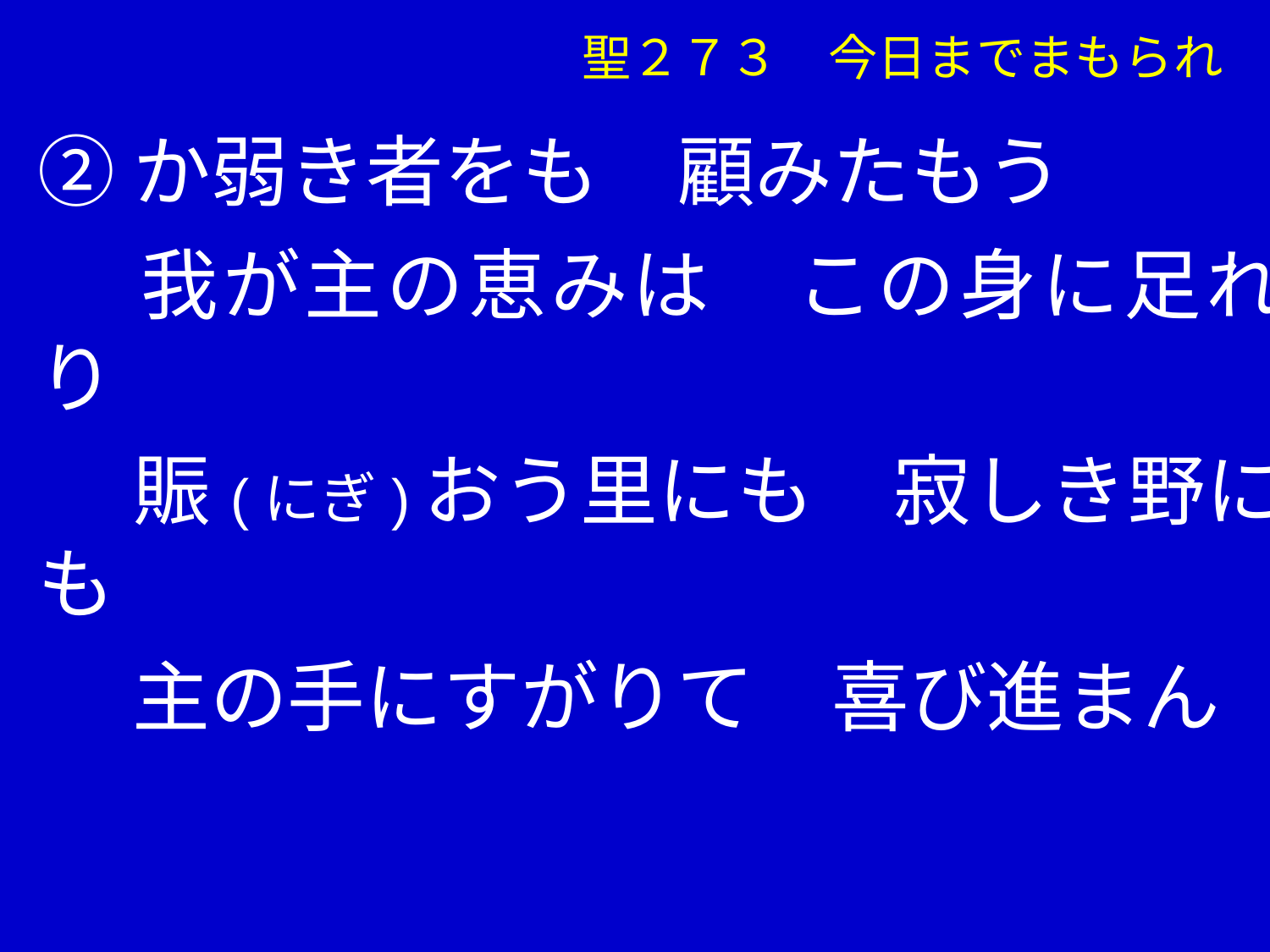

聖２７３　今日までまもられ
②か弱き者をも　顧みたもう
　 我が主の恵みは　この身に足れり
　 賑(にぎ)おう里にも　寂しき野にも
　 主の手にすがりて　喜び進まん